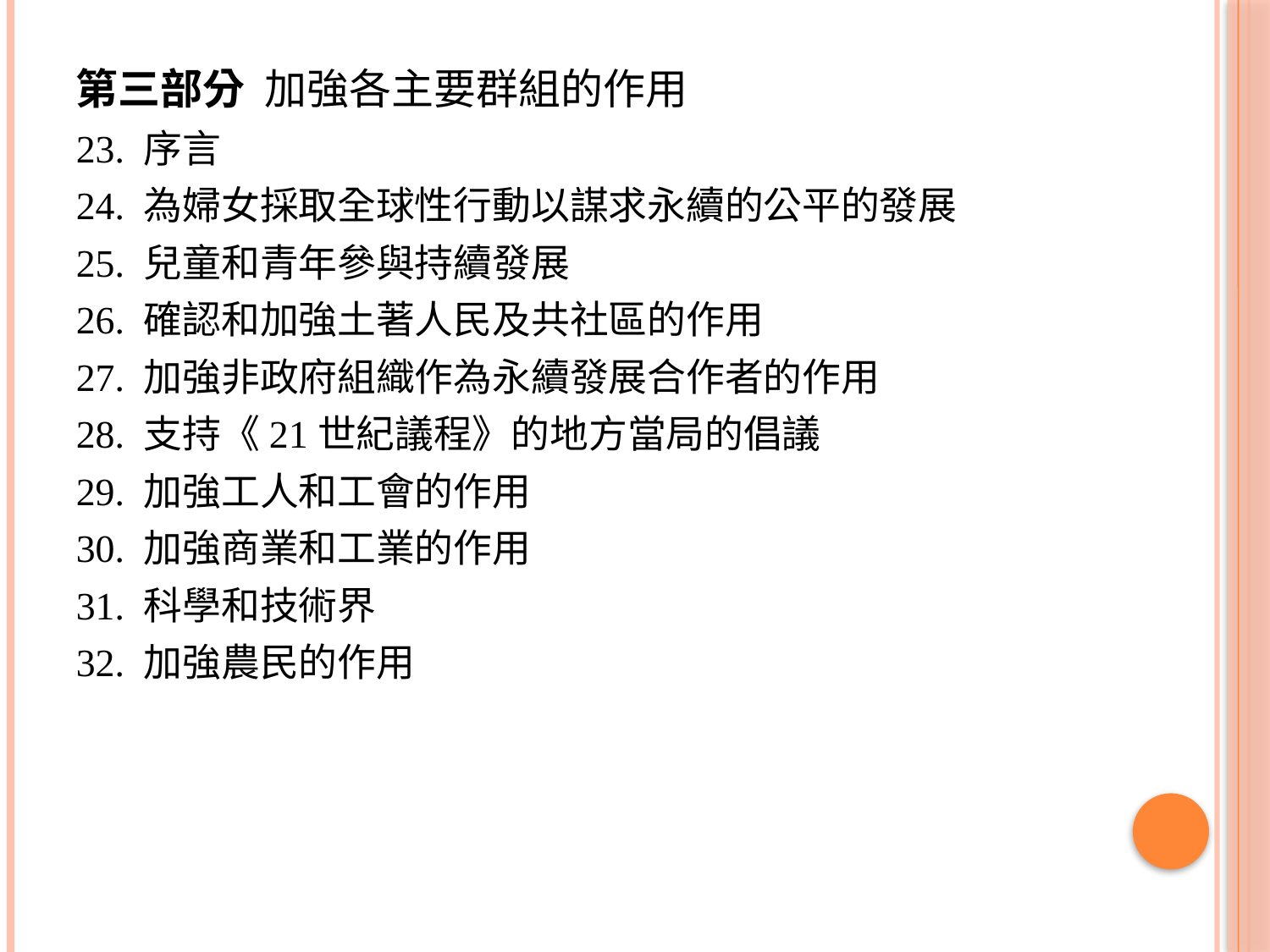

第三部分  加強各主要群組的作用
23. 序言
24. 為婦女採取全球性行動以謀求永續的公平的發展
25. 兒童和青年參與持續發展
26. 確認和加強土著人民及共社區的作用
27. 加強非政府組織作為永續發展合作者的作用
28. 支持《21世紀議程》的地方當局的倡議
29. 加強工人和工會的作用
30. 加強商業和工業的作用
31. 科學和技術界
32. 加強農民的作用